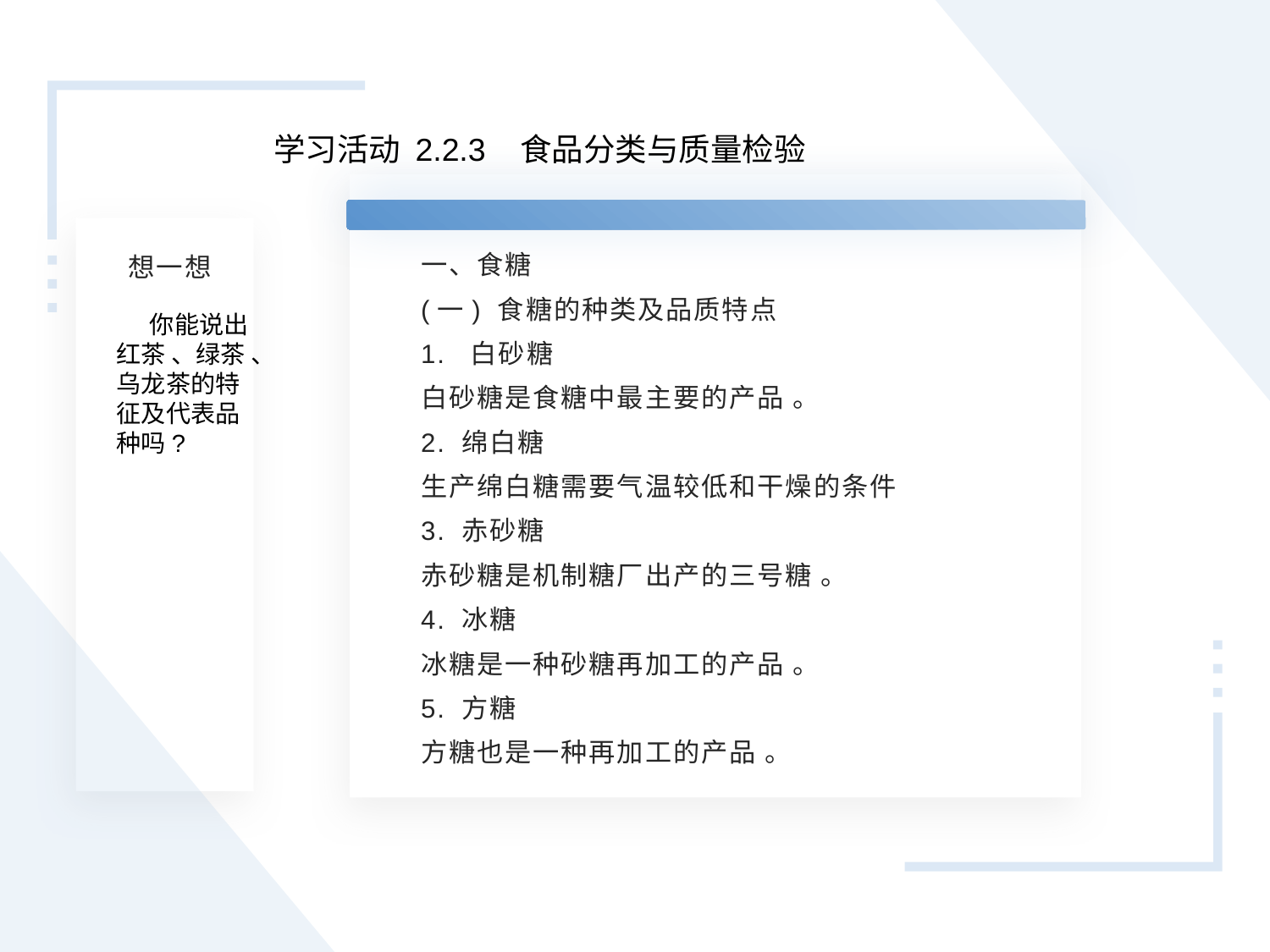

学习活动 2.2.3   食品分类与质量检验

1.你对商品的发展史有哪些了解呢?
2.经过劳动生产的产品都是商品吗? 你能列举几个例子证明你的观点吗?
一、食糖
(一) 食糖的种类及品质特点
1.  白砂糖
白砂糖是食糖中最主要的产品 。
2. 绵白糖
生产绵白糖需要气温较低和干燥的条件
3. 赤砂糖
赤砂糖是机制糖厂出产的三号糖 。
4. 冰糖
冰糖是一种砂糖再加工的产品 。
5. 方糖
方糖也是一种再加工的产品 。
想一想
你能说出红茶 、绿茶 、乌龙茶的特征及代表品种吗?